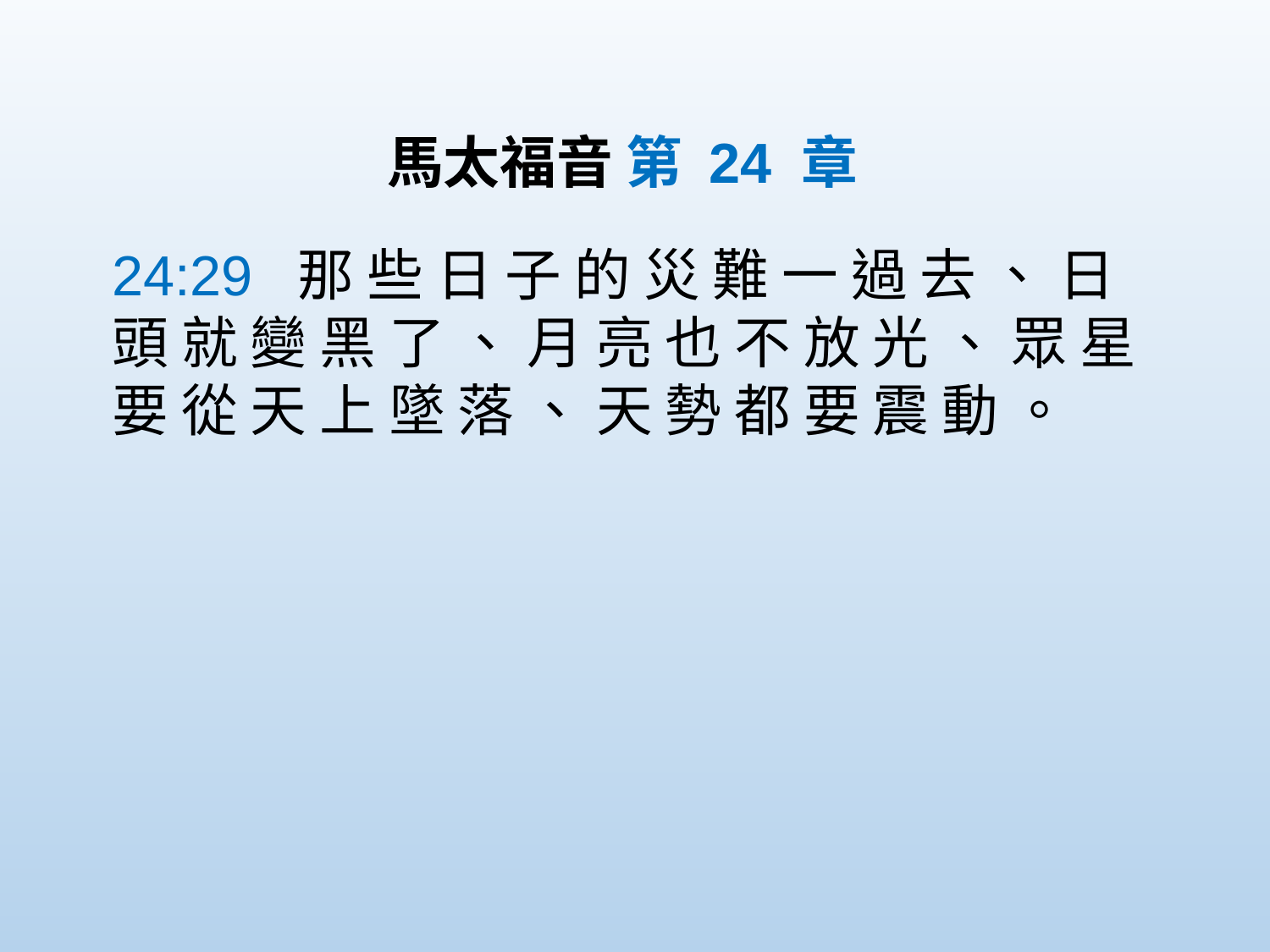

馬太福音 第 24 章
24:29  那 些 日 子 的 災 難 一 過 去 、 日 頭 就 變 黑 了 、 月 亮 也 不 放 光 、 眾 星 要 從 天 上 墜 落 、 天 勢 都 要 震 動 。